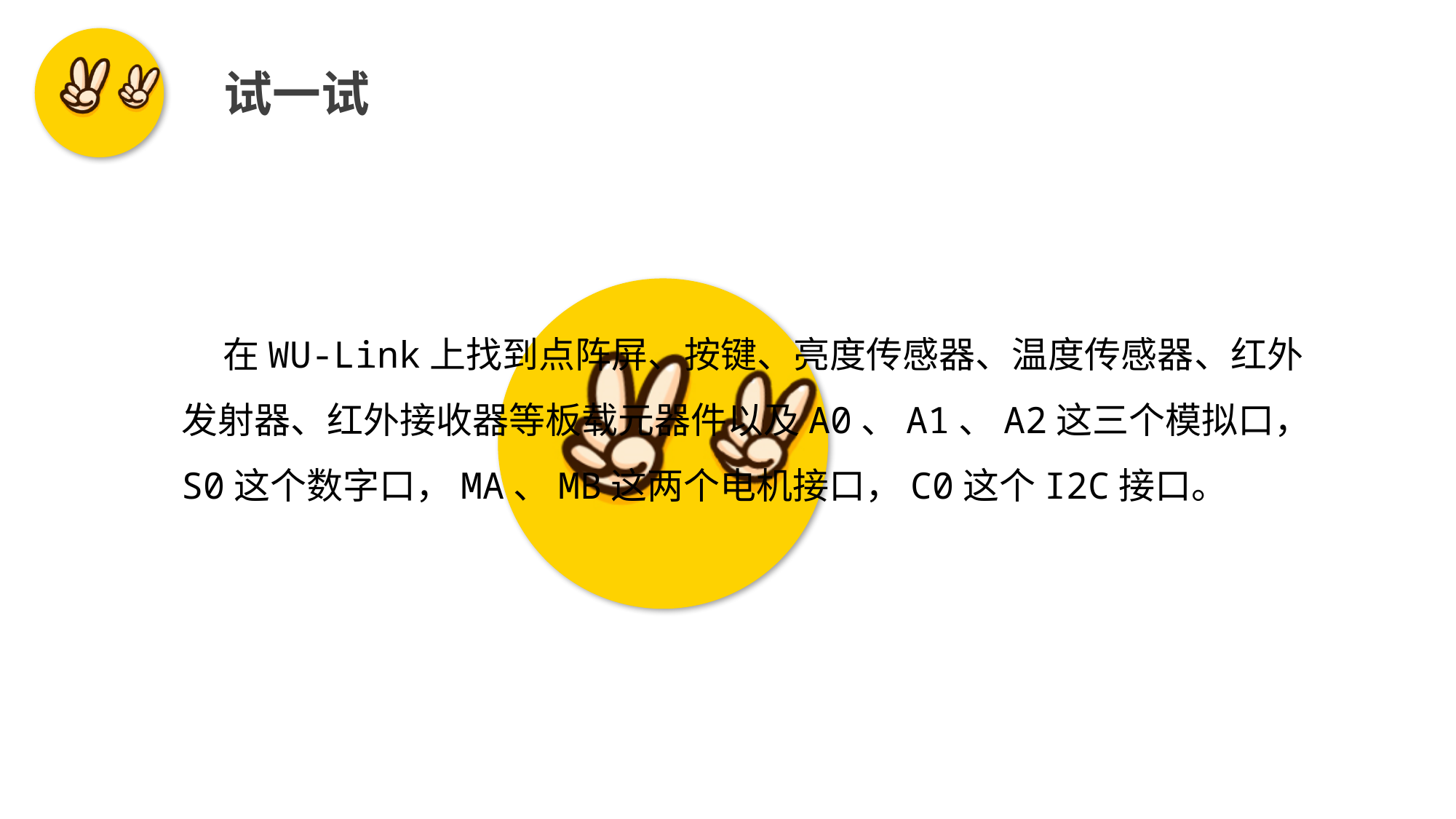

试一试

    在WU-Link上找到点阵屏、按键、亮度传感器、温度传感器、红外发射器、红外接收器等板载元器件以及A0、A1、A2这三个模拟口，S0这个数字口，MA、MB这两个电机接口，C0这个I2C接口。